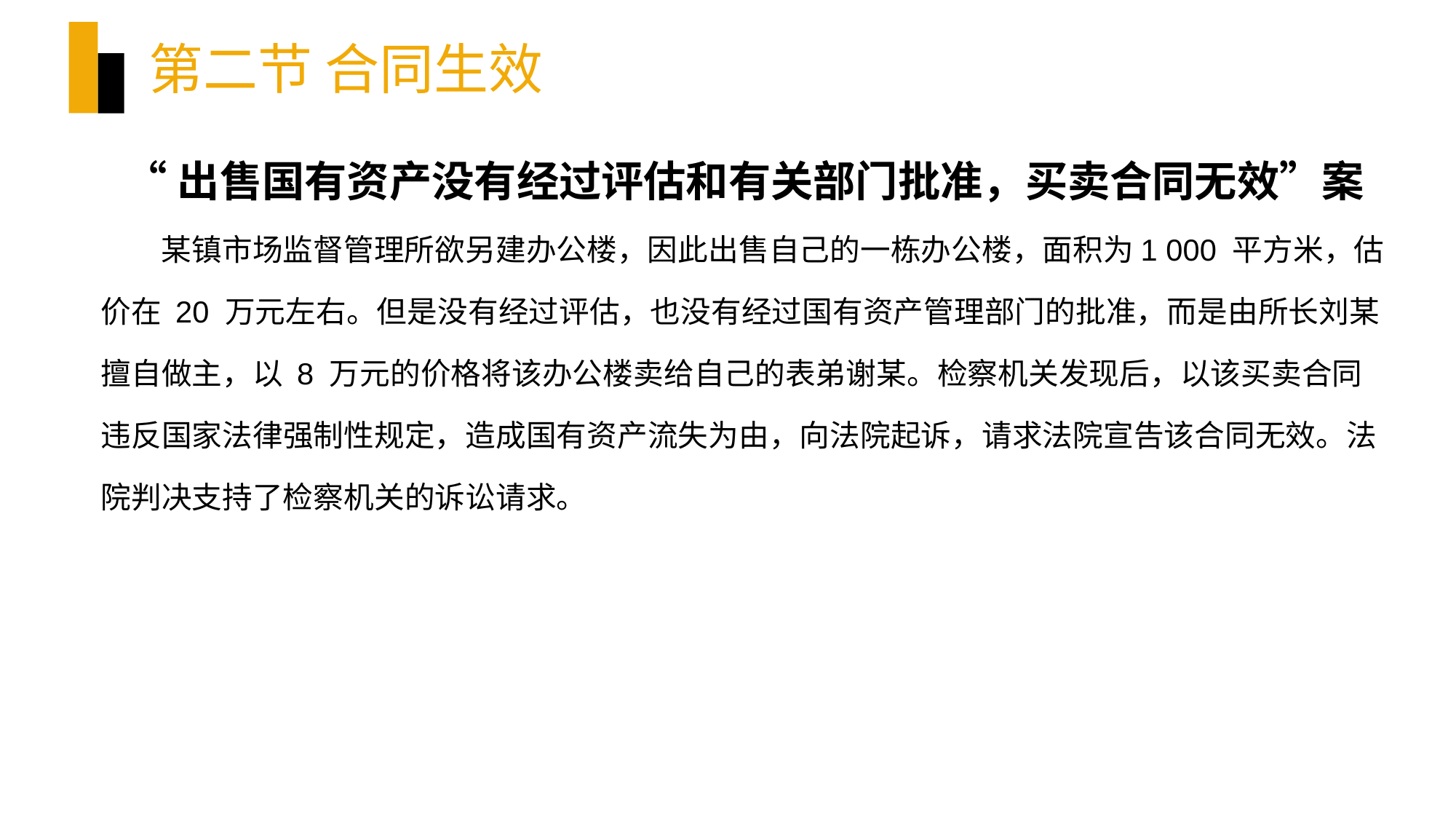

# 第二节 合同生效
“出售国有资产没有经过评估和有关部门批准，买卖合同无效”案
某镇市场监督管理所欲另建办公楼，因此出售自己的一栋办公楼，面积为1 000 平方米，估价在 20 万元左右。但是没有经过评估，也没有经过国有资产管理部门的批准，而是由所长刘某擅自做主，以 8 万元的价格将该办公楼卖给自己的表弟谢某。检察机关发现后，以该买卖合同违反国家法律强制性规定，造成国有资产流失为由，向法院起诉，请求法院宣告该合同无效。法院判决支持了检察机关的诉讼请求。